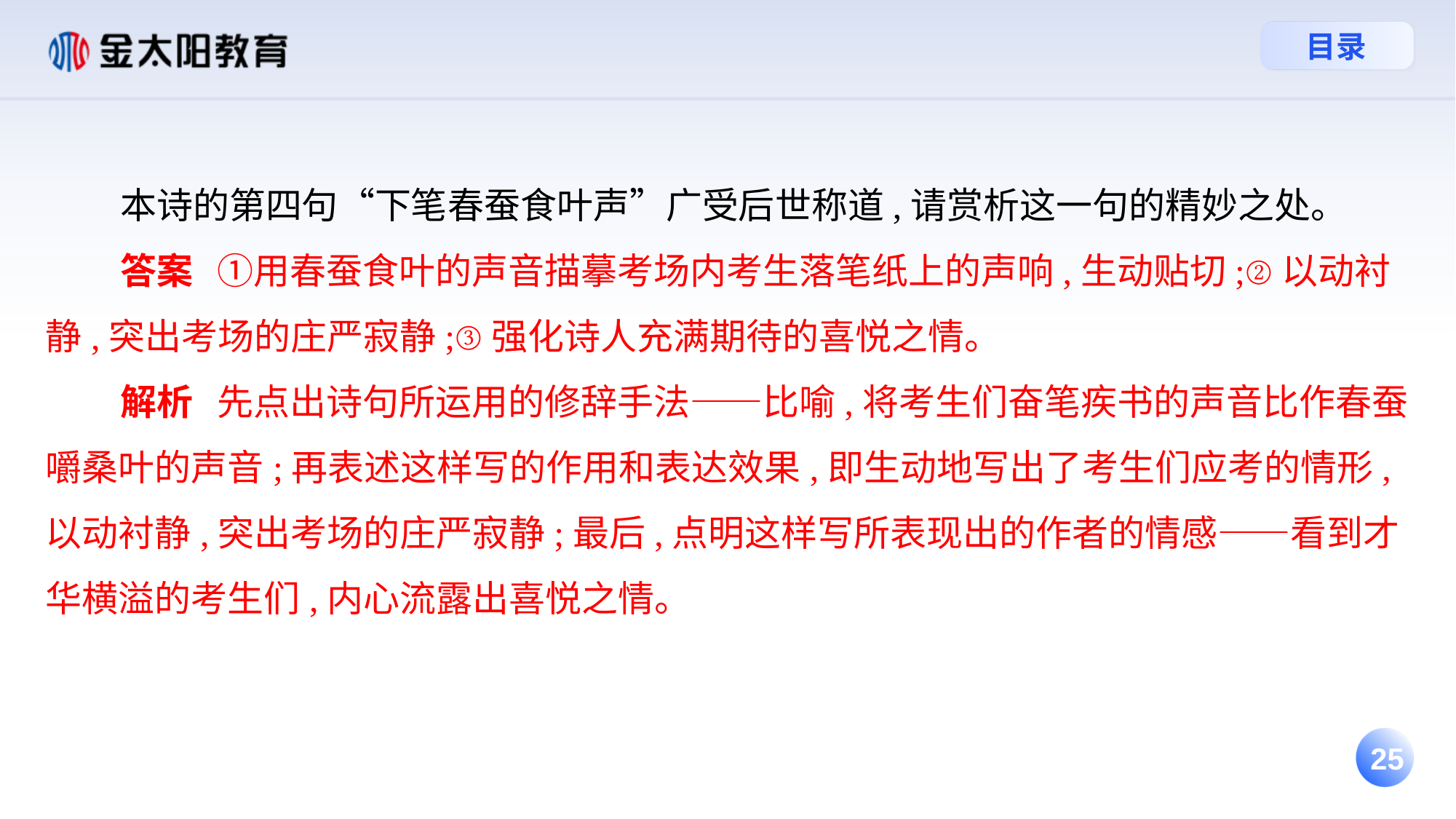

本诗的第四句“下笔春蚕食叶声”广受后世称道,请赏析这一句的精妙之处。
        答案   ①用春蚕食叶的声音描摹考场内考生落笔纸上的声响,生动贴切;②以动衬静,突出考场的庄严寂静;③强化诗人充满期待的喜悦之情。
        解析   先点出诗句所运用的修辞手法——比喻,将考生们奋笔疾书的声音比作春蚕嚼桑叶的声音;再表述这样写的作用和表达效果,即生动地写出了考生们应考的情形,以动衬静,突出考场的庄严寂静;最后,点明这样写所表现出的作者的情感——看到才华横溢的考生们,内心流露出喜悦之情。